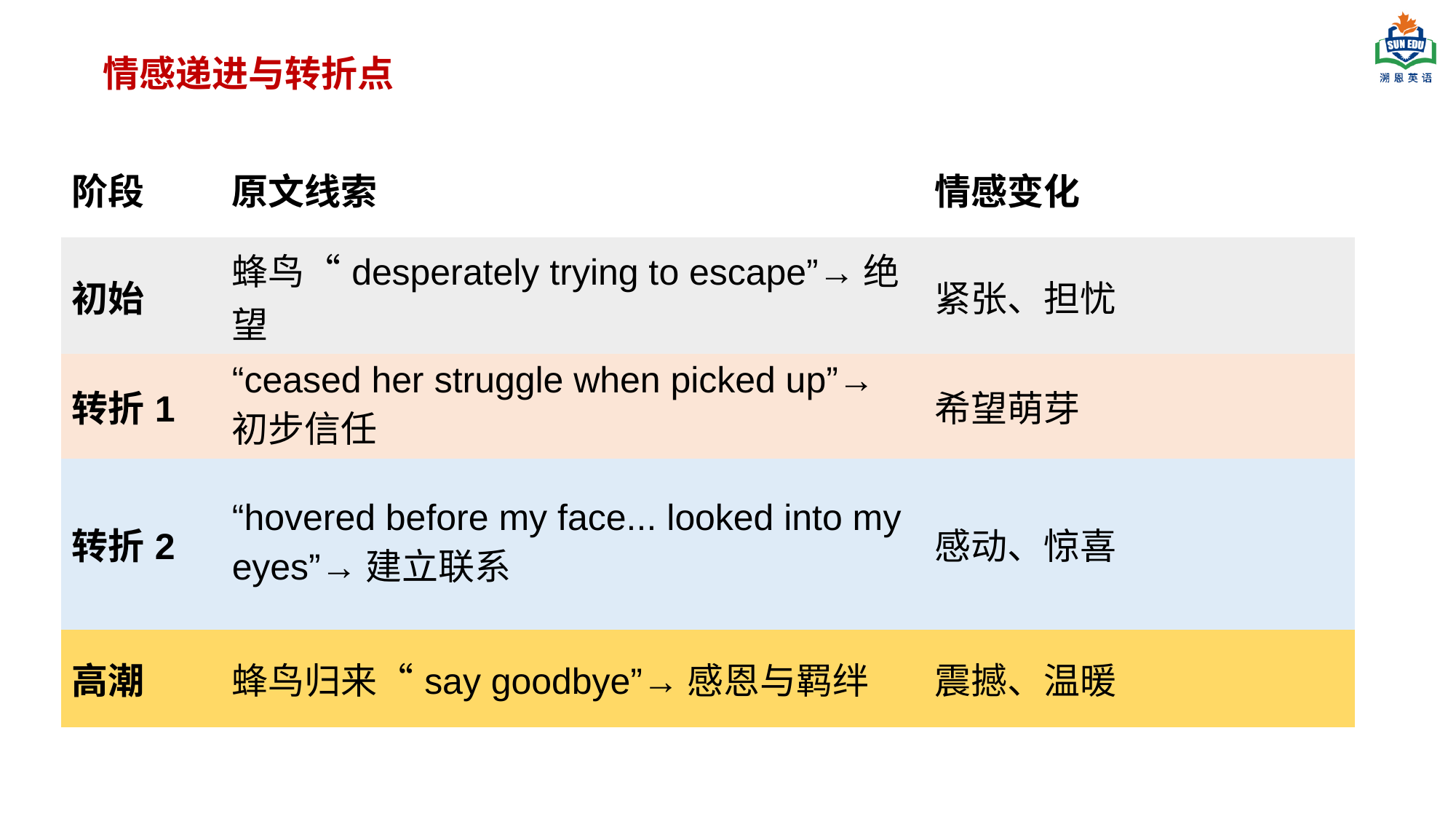

情感递进与转折点
| 阶段 | 原文线索 | 情感变化 |
| --- | --- | --- |
| 初始 | 蜂鸟“desperately trying to escape”→绝望 | 紧张、担忧 |
| 转折1 | “ceased her struggle when picked up”→初步信任 | 希望萌芽 |
| 转折2 | “hovered before my face... looked into my eyes”→建立联系 | 感动、惊喜 |
| 高潮 | 蜂鸟归来“say goodbye”→感恩与羁绊 | 震撼、温暖 |